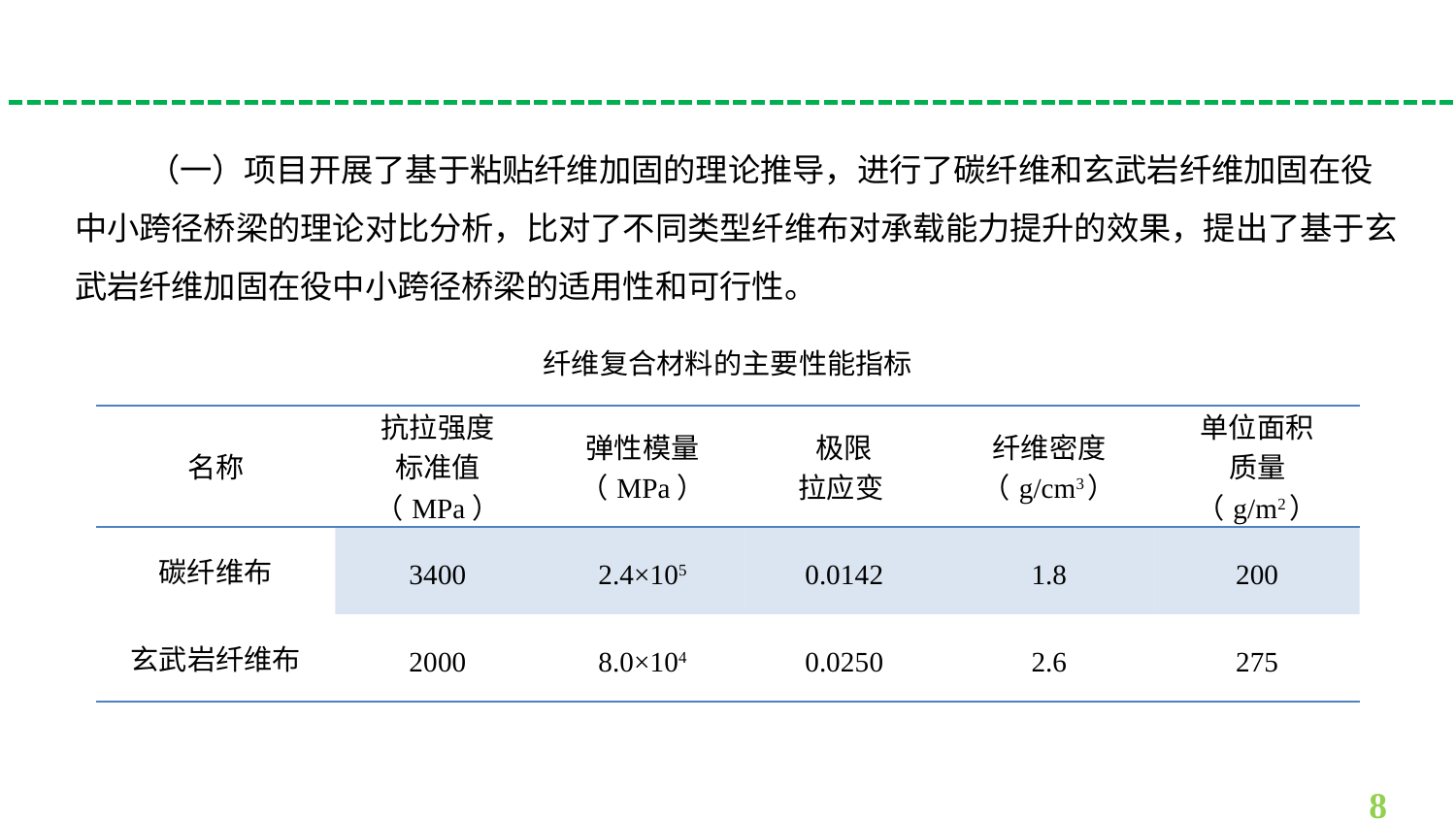

（一）项目开展了基于粘贴纤维加固的理论推导，进行了碳纤维和玄武岩纤维加固在役中小跨径桥梁的理论对比分析，比对了不同类型纤维布对承载能力提升的效果，提出了基于玄武岩纤维加固在役中小跨径桥梁的适用性和可行性。
纤维复合材料的主要性能指标
| 名称 | 抗拉强度 标准值 （MPa） | 弹性模量 （MPa） | 极限 拉应变 | 纤维密度 （g/cm3） | 单位面积 质量 （g/m2） |
| --- | --- | --- | --- | --- | --- |
| 碳纤维布 | 3400 | 2.4×105 | 0.0142 | 1.8 | 200 |
| 玄武岩纤维布 | 2000 | 8.0×104 | 0.0250 | 2.6 | 275 |
8